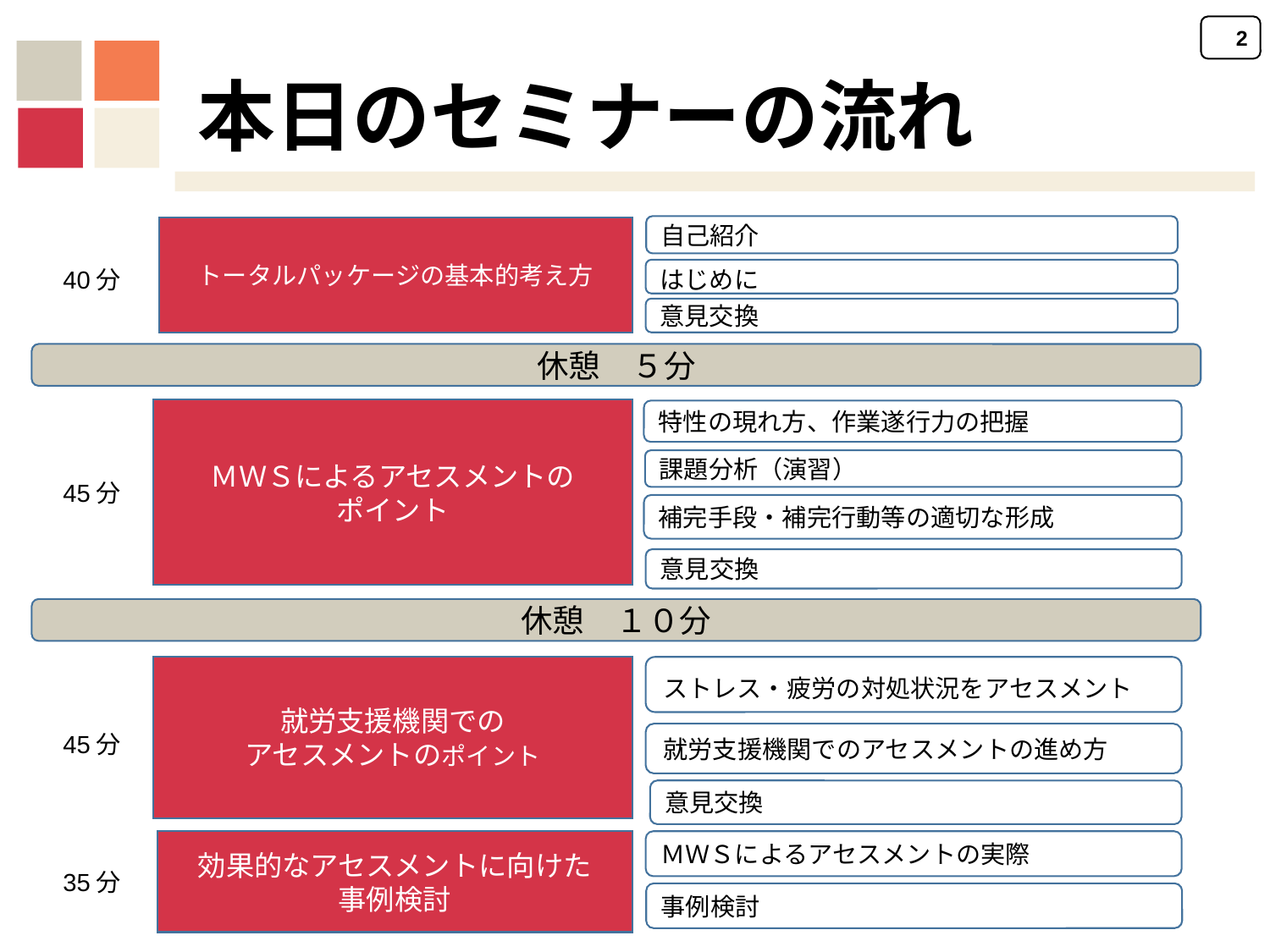

2

本日のセミナーの流れ

自己紹介
トータルパッケージの基本的考え方
はじめに
意見交換
40分
休憩　５分
ＭＷＳによるアセスメントの
ポイント
特性の現れ方、作業遂行力の把握
課題分析（演習）
45分
補完手段・補完行動等の適切な形成
意見交換
休憩　１０分
就労支援機関での
アセスメントのポイント

効果的なアセスメントに向けた
事例検討
ＭＷＳによるアセスメントの実際
事例検討
ストレス・疲労の対処状況をアセスメント
45分
就労支援機関でのアセスメントの進め方
意見交換
35分